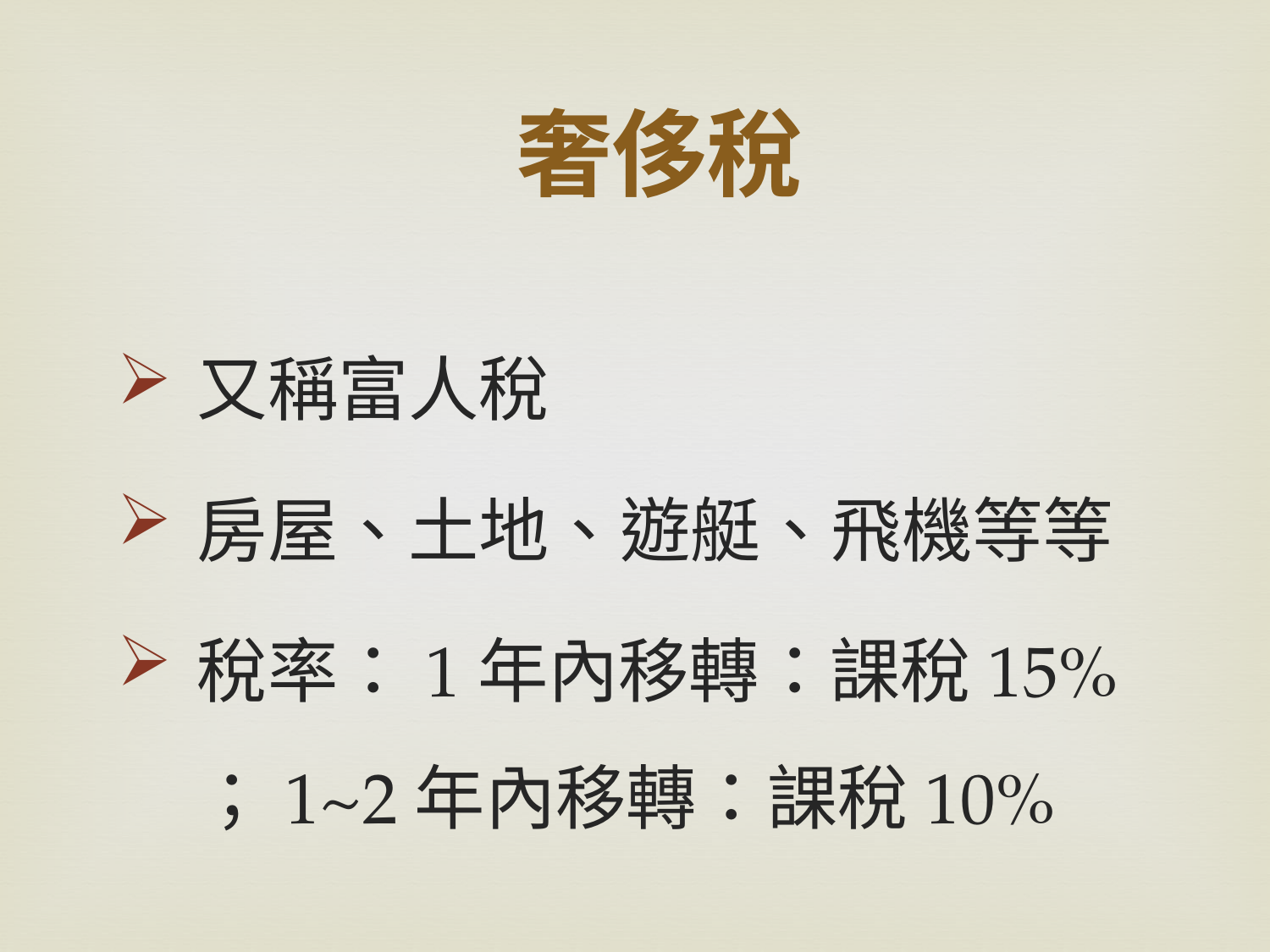

奢侈稅
又稱富人稅
房屋、土地、遊艇、飛機等等
稅率：1年內移轉：課稅15% ；1~2年內移轉：課稅10%